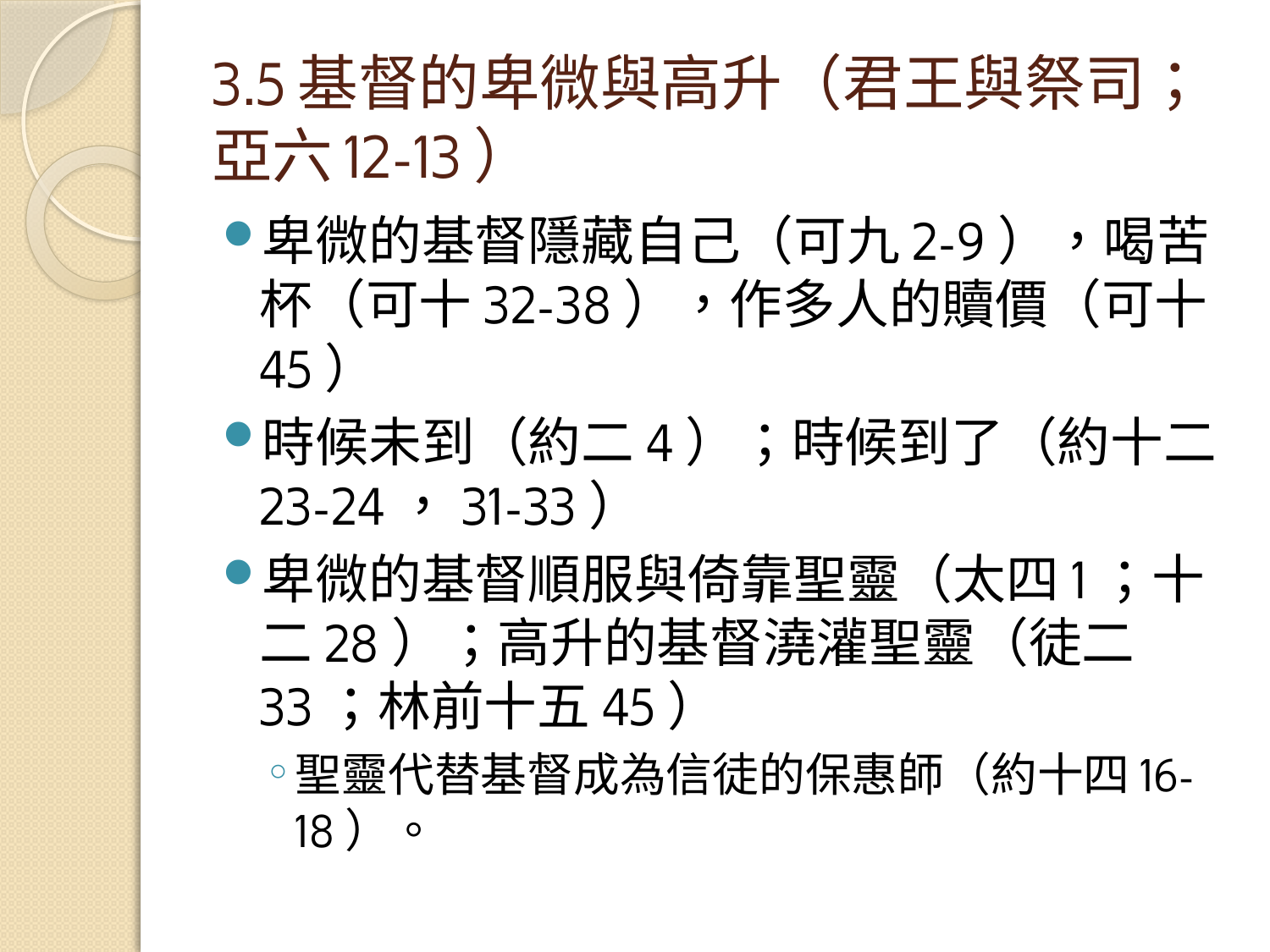

# 3.5基督的卑微與高升（君王與祭司；亞六12-13）
卑微的基督隱藏自己（可九2-9），喝苦杯（可十32-38），作多人的贖價（可十45）
時候未到（約二4）；時候到了（約十二23-24，31-33）
卑微的基督順服與倚靠聖靈（太四1；十二28）；高升的基督澆灌聖靈（徒二33；林前十五45）
聖靈代替基督成為信徒的保惠師（約十四16-18）。